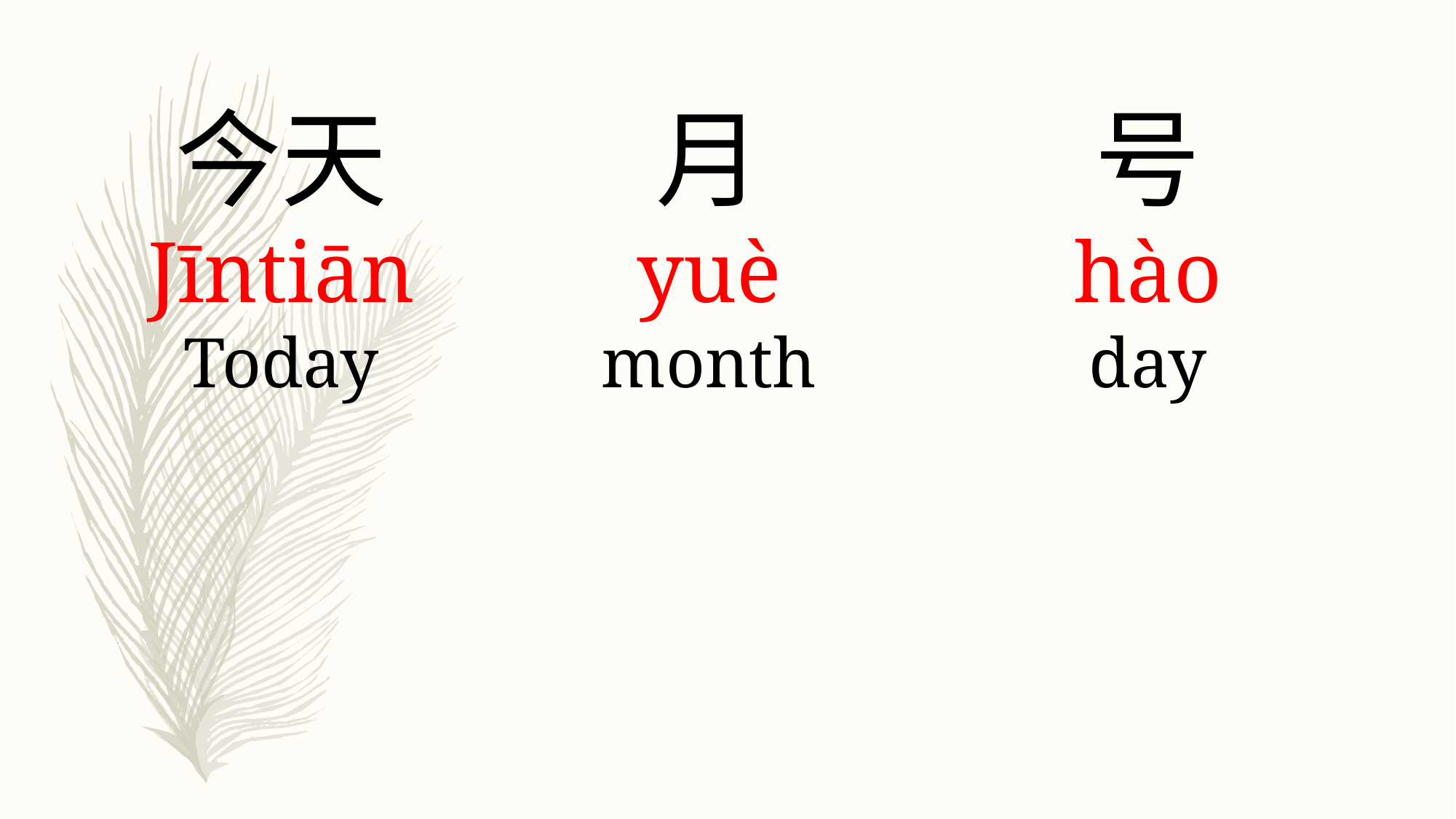

今天
Jīntiān
Today
月
yuè
month
号
hào
day